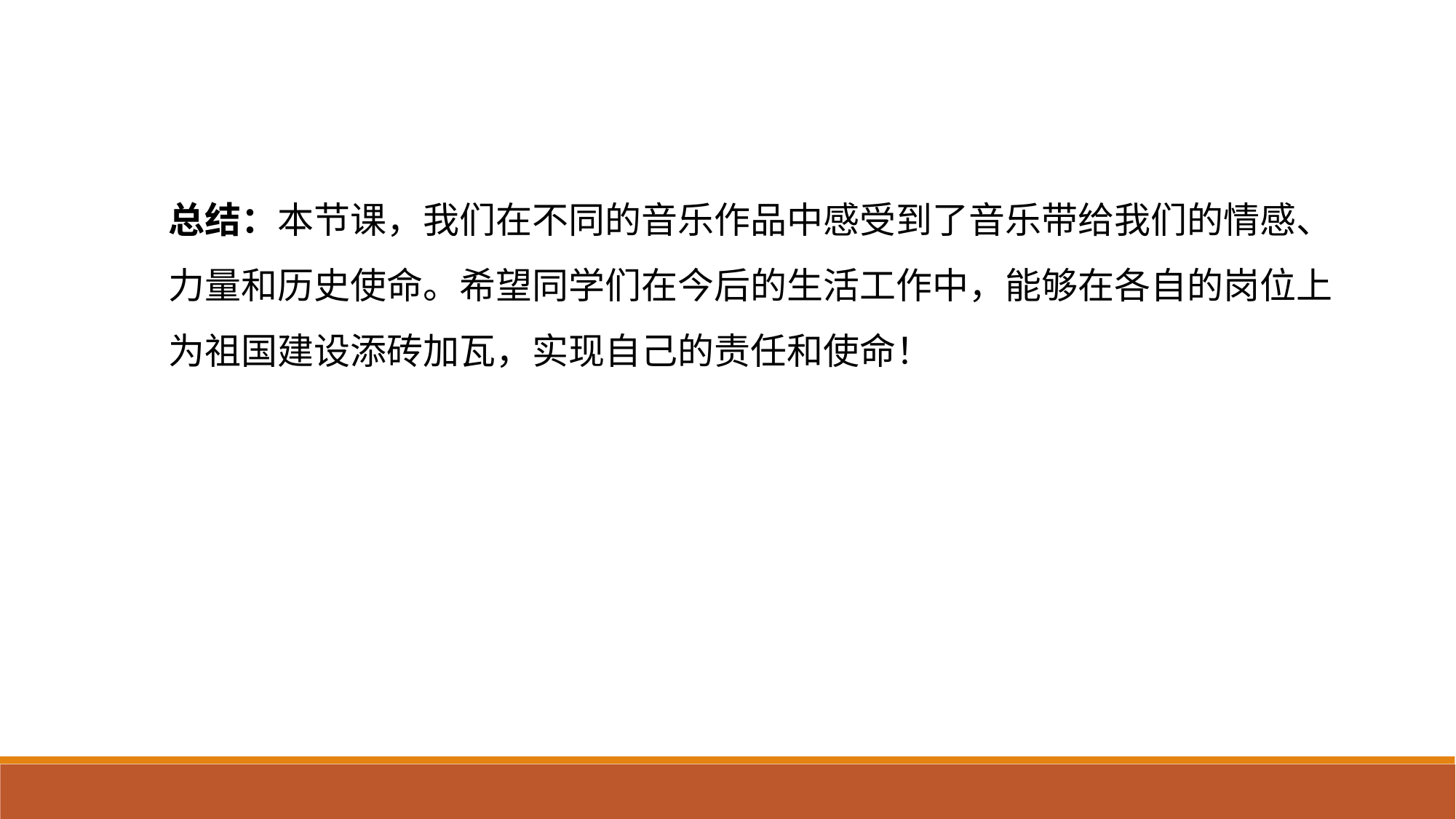

总结：本节课，我们在不同的音乐作品中感受到了音乐带给我们的情感、力量和历史使命。希望同学们在今后的生活工作中，能够在各自的岗位上为祖国建设添砖加瓦，实现自己的责任和使命！